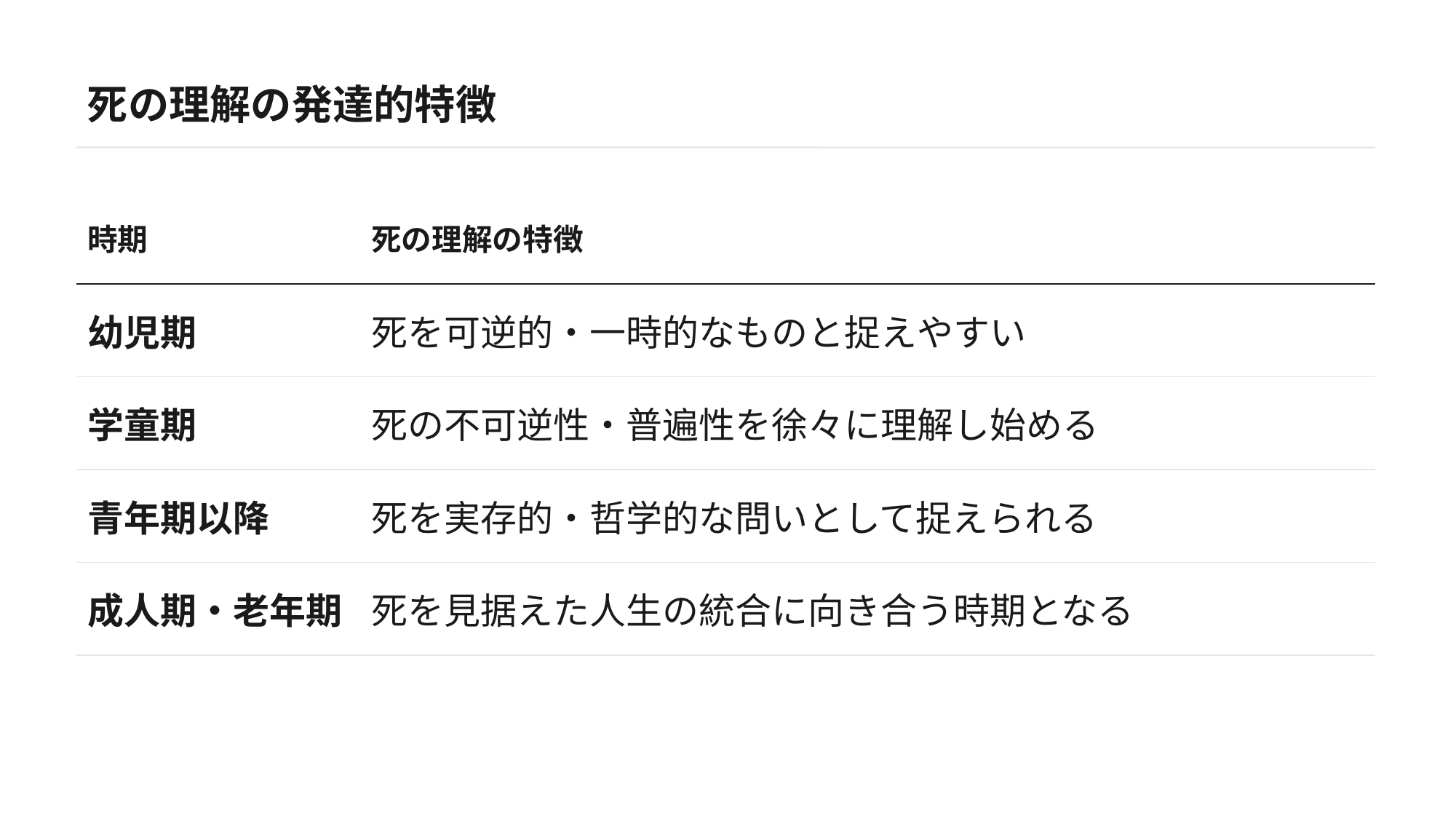

死の理解の発達的特徴

| 時期 | 死の理解の特徴 |
| --- | --- |
| 幼児期 | 死を可逆的・一時的なものと捉えやすい |
| 学童期 | 死の不可逆性・普遍性を徐々に理解し始める |
| 青年期以降 | 死を実存的・哲学的な問いとして捉えられる |
| 成人期・老年期 | 死を見据えた人生の統合に向き合う時期となる |